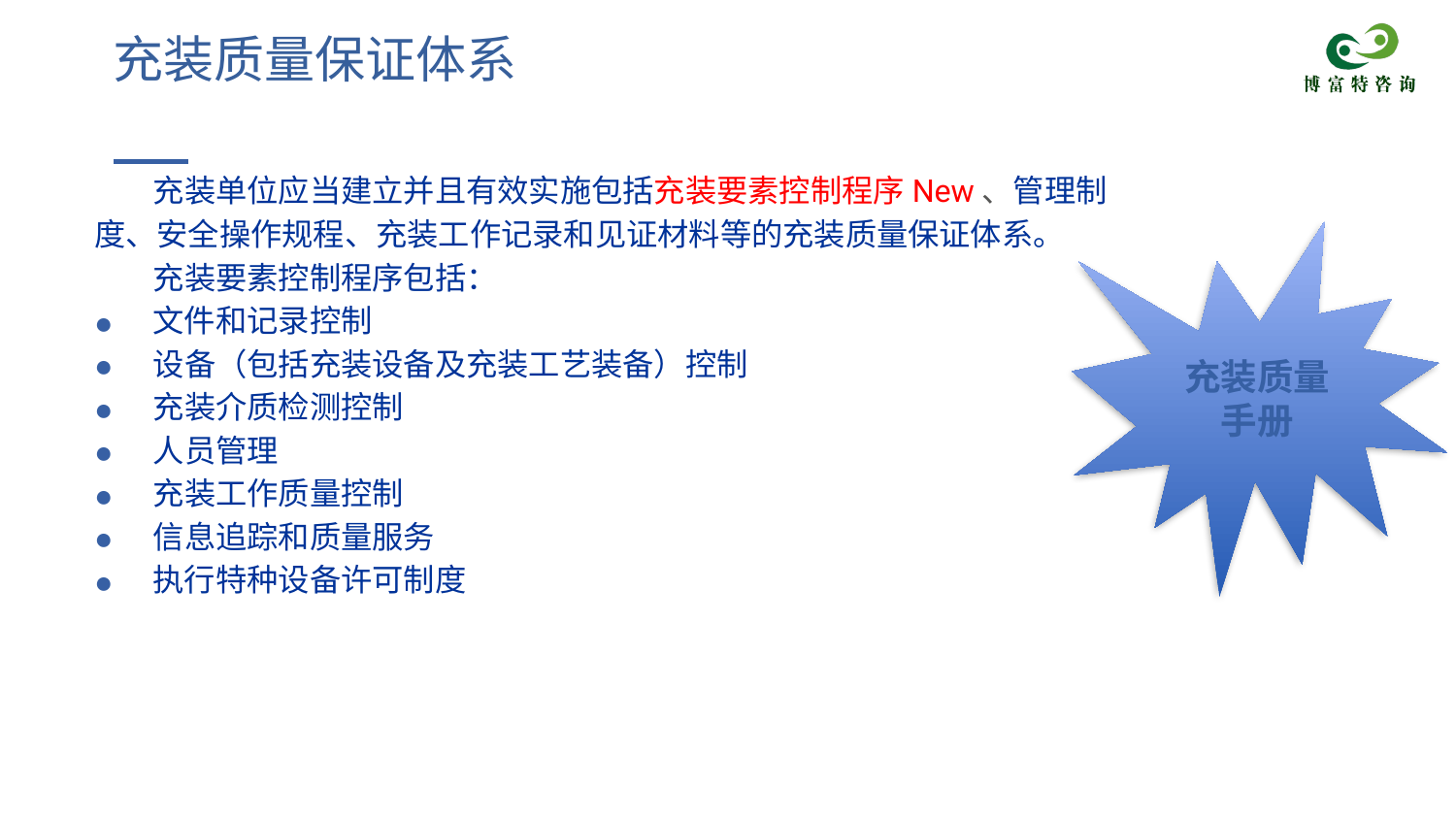

# 充装质量保证体系
充装单位应当建立并且有效实施包括充装要素控制程序New、管理制度、安全操作规程、充装工作记录和见证材料等的充装质量保证体系。
充装要素控制程序包括：
文件和记录控制
设备（包括充装设备及充装工艺装备）控制
充装介质检测控制
人员管理
充装工作质量控制
信息追踪和质量服务
执行特种设备许可制度
充装质量手册
11